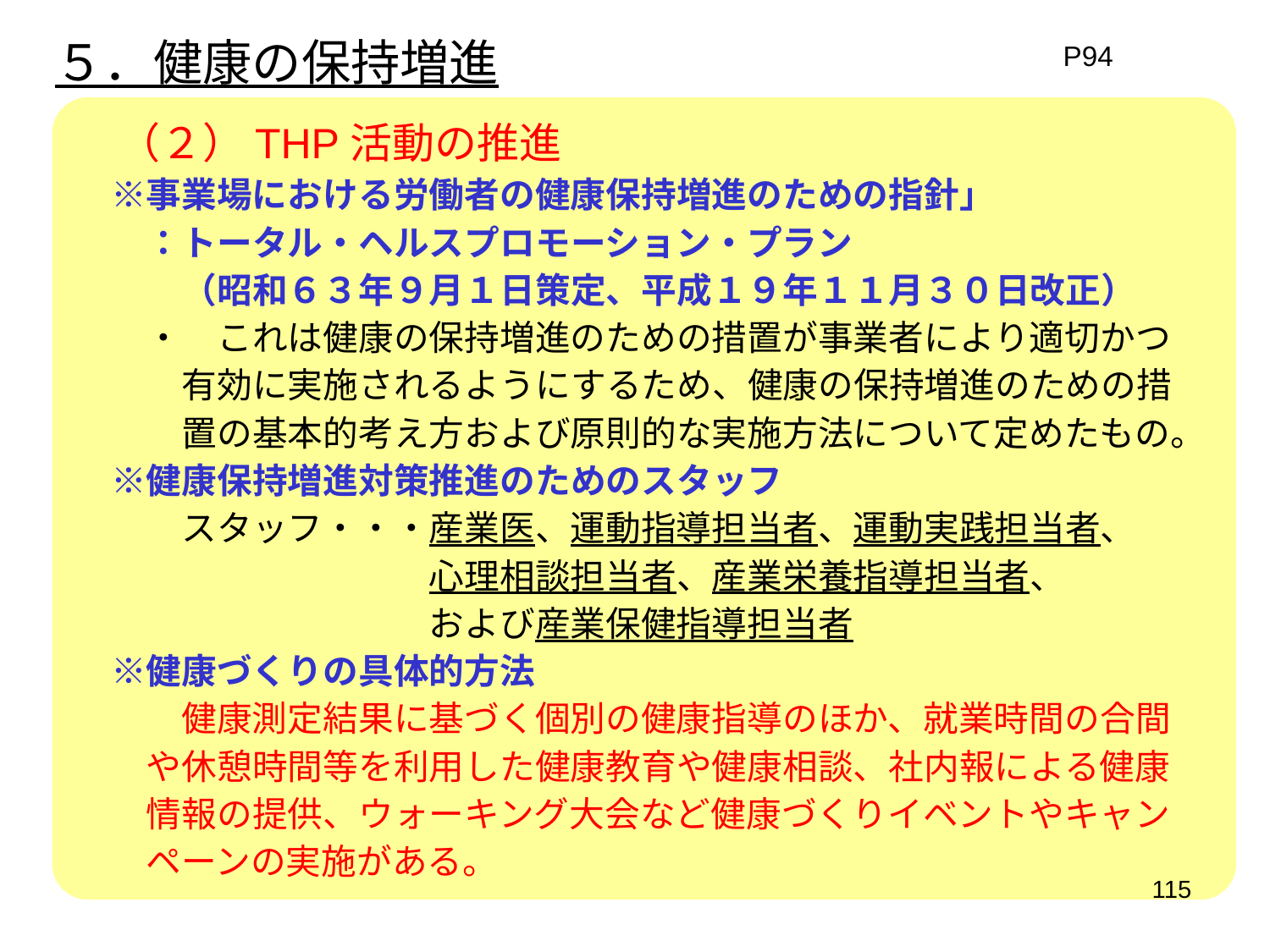

５．健康の保持増進
P94
　（２）THP活動の推進
　※事業場における労働者の健康保持増進のための指針」
　　：トータル・ヘルスプロモーション・プラン
　　　（昭和６３年９月１日策定、平成１９年１１月３０日改正）
　　・　これは健康の保持増進のための措置が事業者により適切かつ
　　　有効に実施されるようにするため、健康の保持増進のための措
　　　置の基本的考え方および原則的な実施方法について定めたもの。
　※健康保持増進対策推進のためのスタッフ
　　　スタッフ・・・産業医、運動指導担当者、運動実践担当者、
　　　　　　　　　　心理相談担当者、産業栄養指導担当者、
　　　　　　　　　　および産業保健指導担当者
　※健康づくりの具体的方法
　　　健康測定結果に基づく個別の健康指導のほか、就業時間の合間
　　や休憩時間等を利用した健康教育や健康相談、社内報による健康
　　情報の提供、ウォーキング大会など健康づくりイベントやキャン
　　ペーンの実施がある。
115